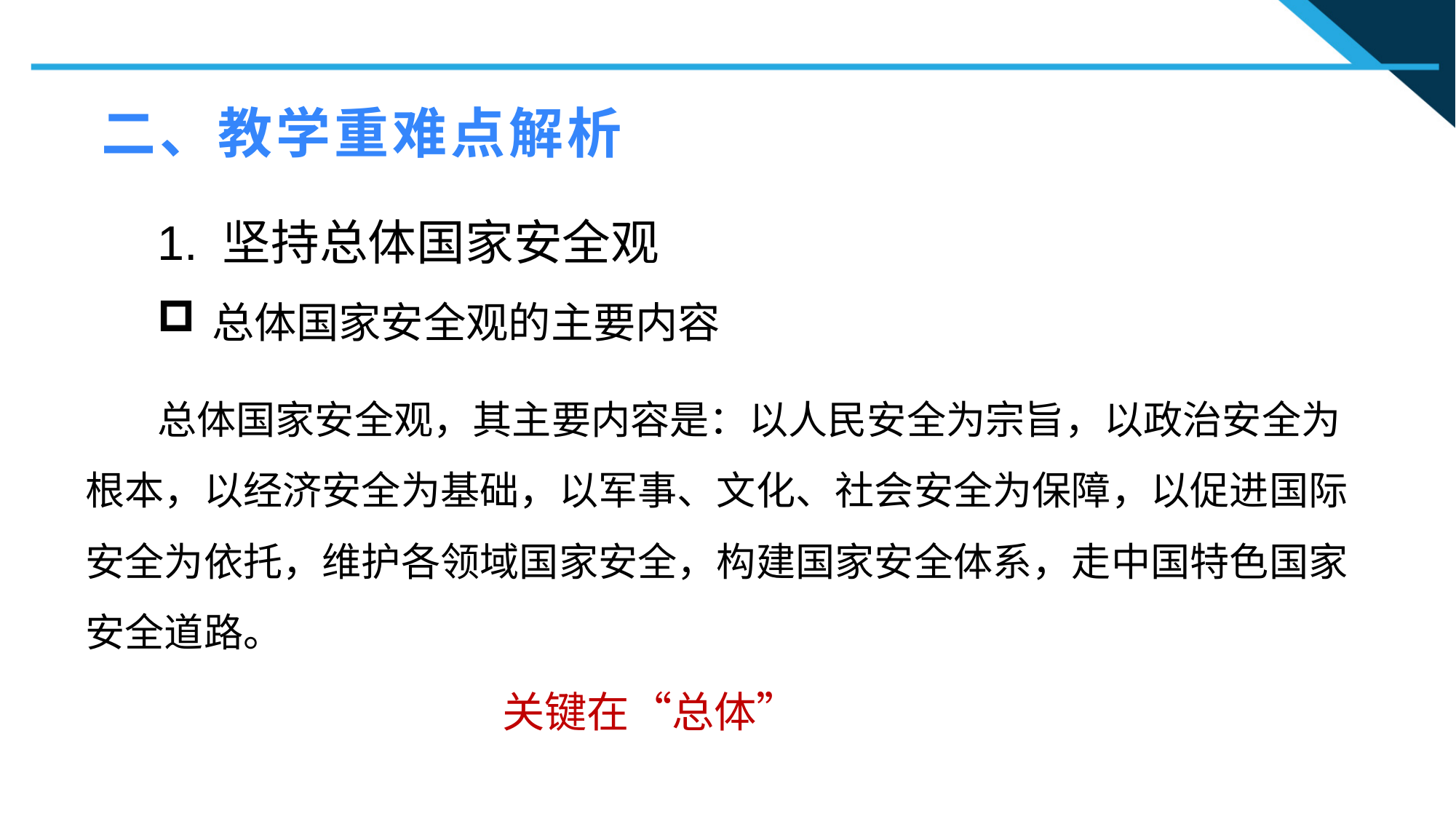

二、教学重难点解析
1. 坚持总体国家安全观
总体国家安全观的主要内容
1
       总体国家安全观，其主要内容是：以人民安全为宗旨，以政治安全为根本，以经济安全为基础，以军事、文化、社会安全为保障，以促进国际安全为依托，维护各领域国家安全，构建国家安全体系，走中国特色国家安全道路。
2
2
n
关键在“总体”